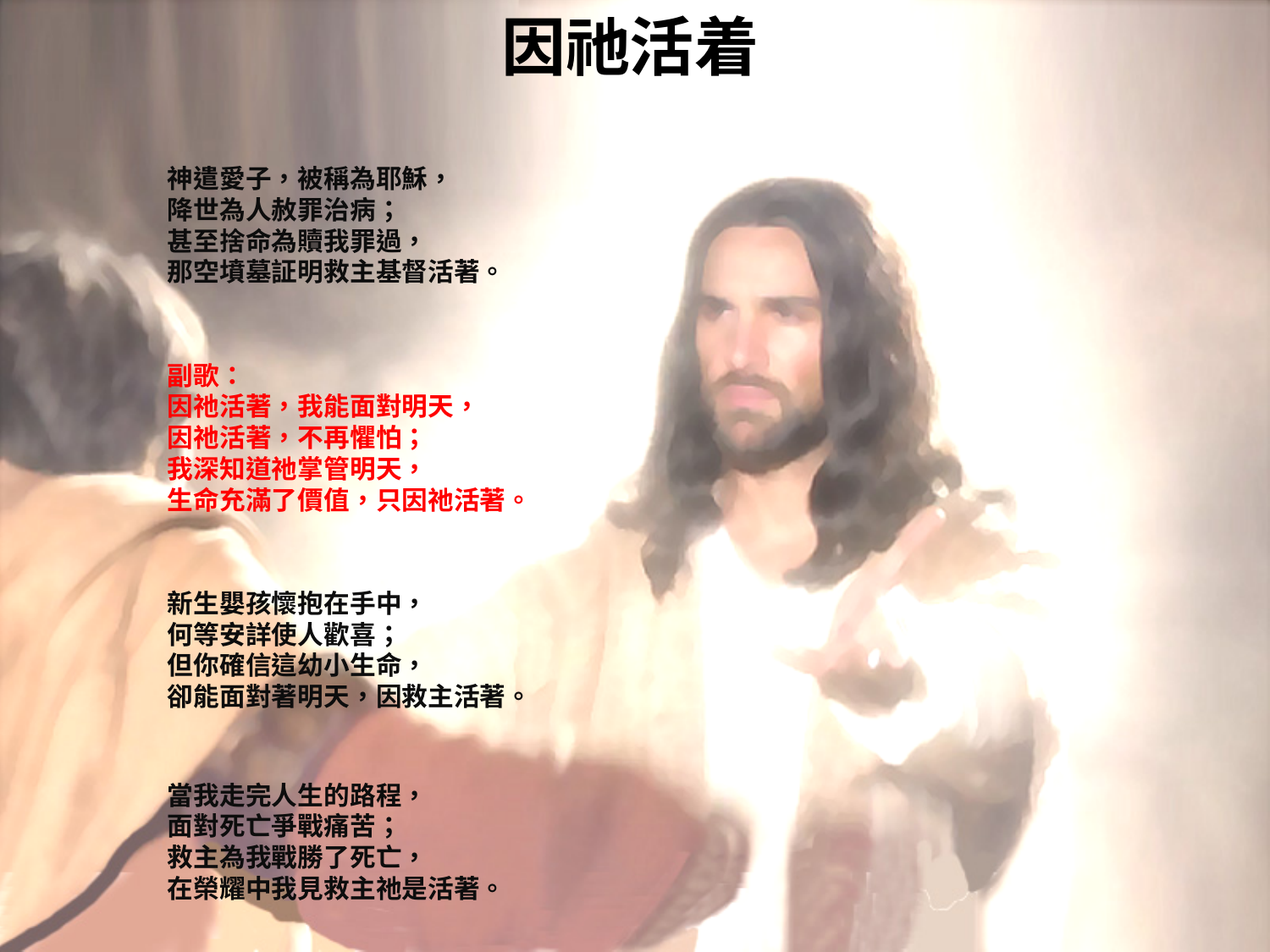

# 因祂活着
神遣愛子，被稱為耶穌，
降世為人赦罪治病；
甚至捨命為贖我罪過，
那空墳墓証明救主基督活著。

副歌：
因祂活著，我能面對明天，
因祂活著，不再懼怕；
我深知道祂掌管明天，
生命充滿了價值，只因祂活著。

新生嬰孩懷抱在手中，
何等安詳使人歡喜；
但你確信這幼小生命，
卻能面對著明天，因救主活著。
當我走完人生的路程，
面對死亡爭戰痛苦；
救主為我戰勝了死亡，
在榮耀中我見救主祂是活著。